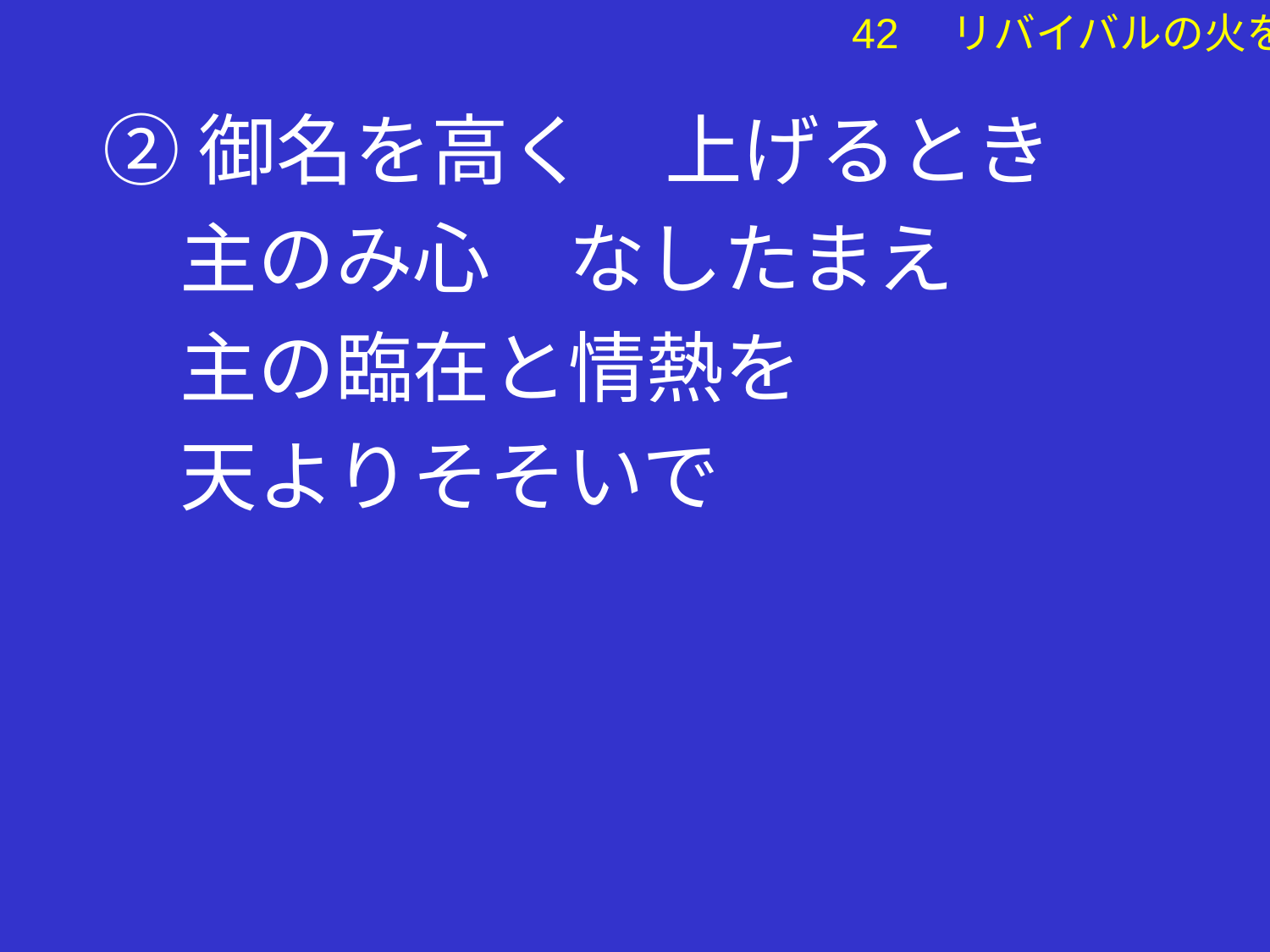

②御名を高く　上げるとき
　主のみ心　なしたまえ
　主の臨在と情熱を
　天よりそそいで

# 42　リバイバルの火を